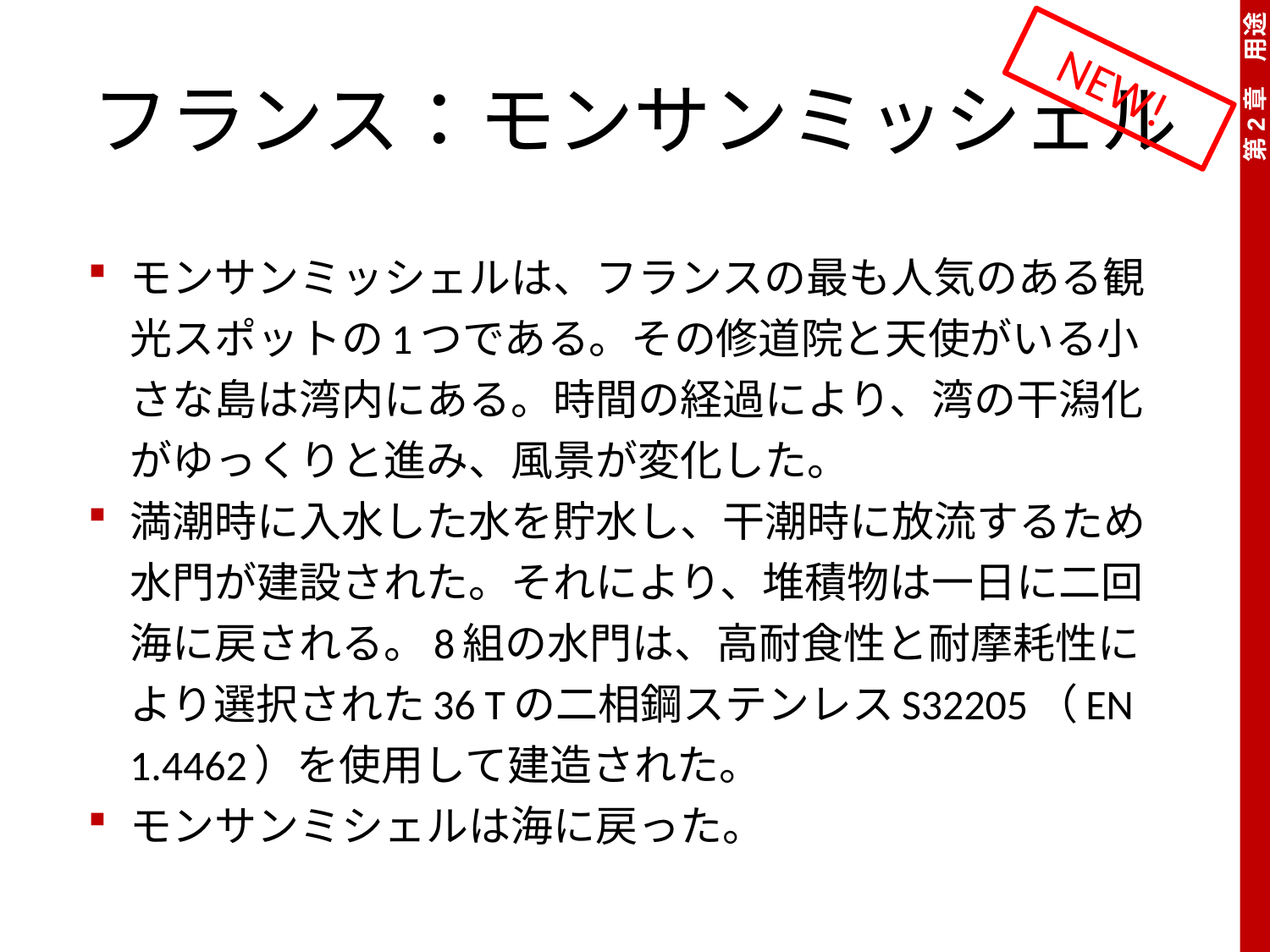

# フランス：モンサンミッシェル
NEW!
モンサンミッシェルは、フランスの最も人気のある観光スポットの1つである。その修道院と天使がいる小さな島は湾内にある。時間の経過により、湾の干潟化がゆっくりと進み、風景が変化した。
満潮時に入水した水を貯水し、干潮時に放流するため水門が建設された。それにより、堆積物は一日に二回海に戻される。8組の水門は、高耐食性と耐摩耗性により選択された36 Tの二相鋼ステンレスS32205（EN 1.4462）を使用して建造された。
モンサンミシェルは海に戻った。